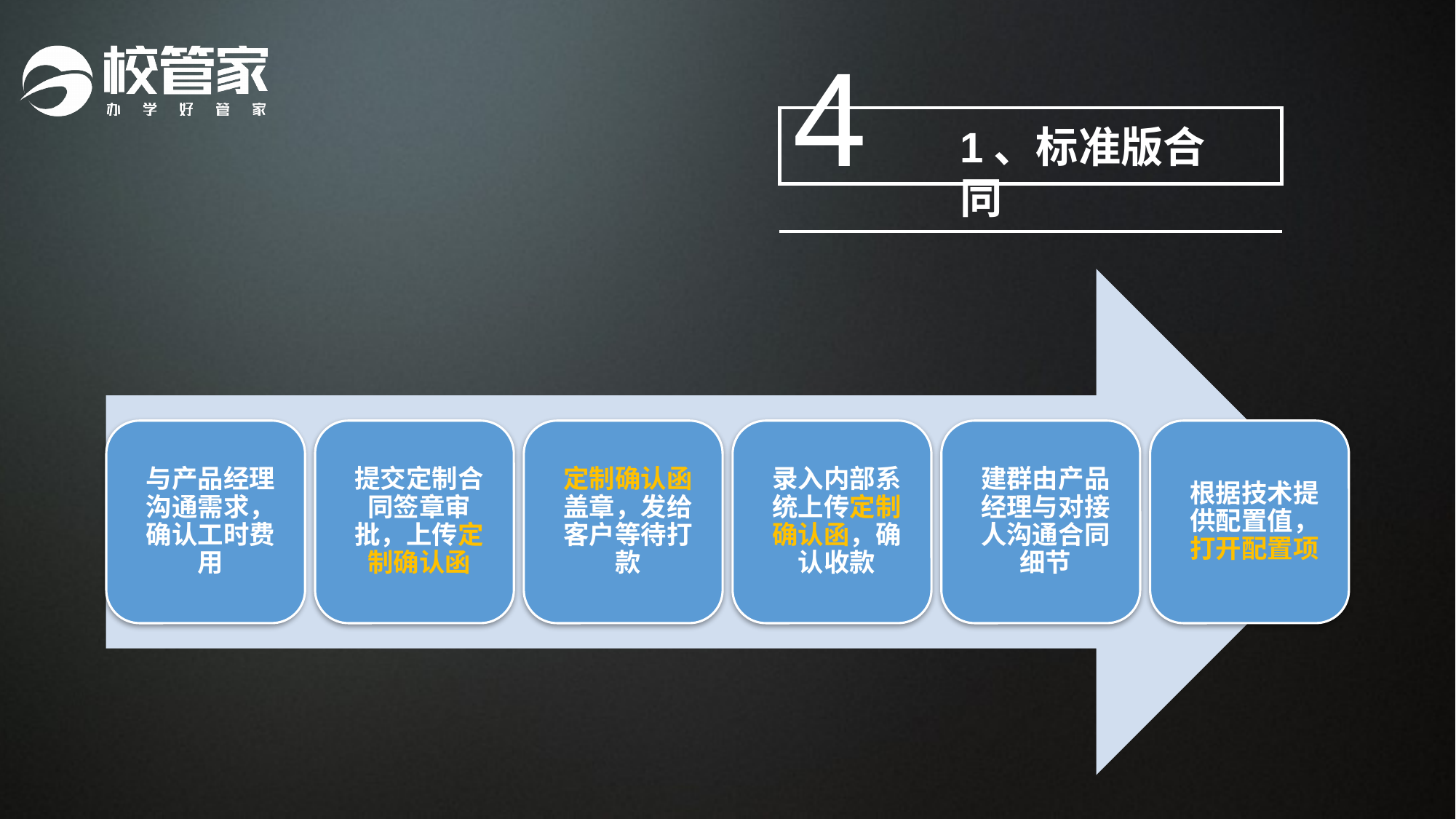

4

1、标准版合同
与产品经理沟通需求，确认工时费用
提交定制合同签章审批，上传定制确认函
定制确认函盖章，发给客户等待打款
录入内部系统上传定制确认函，确认收款
建群由产品经理与对接人沟通合同细节
根据技术提供配置值，打开配置项